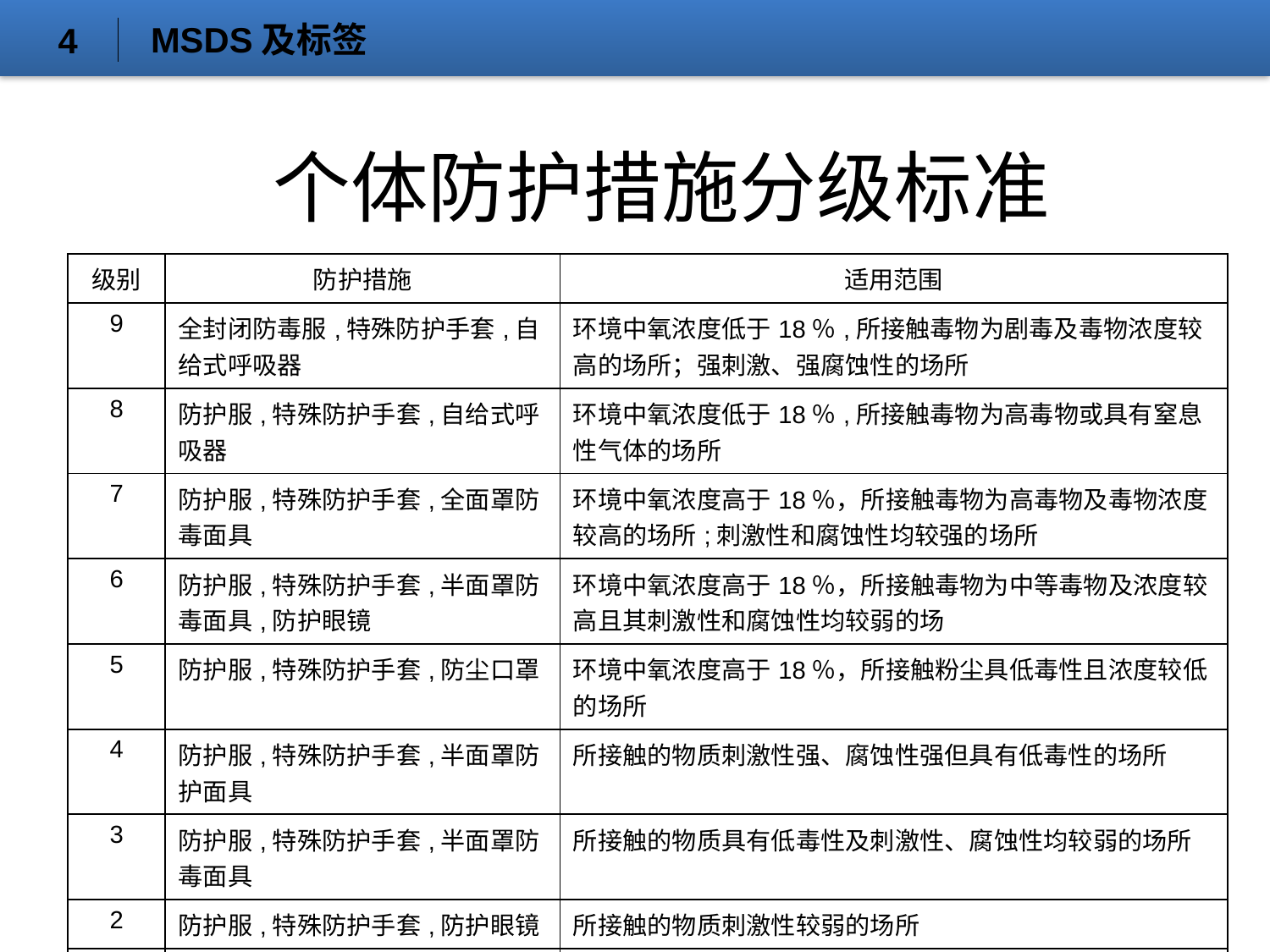

MSDS及标签
4
# 个体防护措施分级标准
| 级别 | 防护措施 | 适用范围 |
| --- | --- | --- |
| 9 | 全封闭防毒服,特殊防护手套,自给式呼吸器 | 环境中氧浓度低于18％,所接触毒物为剧毒及毒物浓度较高的场所；强刺激、强腐蚀性的场所 |
| 8 | 防护服,特殊防护手套,自给式呼吸器 | 环境中氧浓度低于18％,所接触毒物为高毒物或具有窒息性气体的场所 |
| 7 | 防护服,特殊防护手套,全面罩防毒面具 | 环境中氧浓度高于18％，所接触毒物为高毒物及毒物浓度较高的场所;刺激性和腐蚀性均较强的场所 |
| 6 | 防护服,特殊防护手套,半面罩防毒面具,防护眼镜 | 环境中氧浓度高于18％，所接触毒物为中等毒物及浓度较高且其刺激性和腐蚀性均较弱的场 |
| 5 | 防护服,特殊防护手套,防尘口罩 | 环境中氧浓度高于18％，所接触粉尘具低毒性且浓度较低的场所 |
| 4 | 防护服,特殊防护手套,半面罩防护面具 | 所接触的物质刺激性强、腐蚀性强但具有低毒性的场所 |
| 3 | 防护服,特殊防护手套,半面罩防毒面具 | 所接触的物质具有低毒性及刺激性、腐蚀性均较弱的场所 |
| 2 | 防护服,特殊防护手套,防护眼镜 | 所接触的物质刺激性较弱的场所 |
| 1 | 防护服,一般防护手套 | 所接触的物质微毒、微腐蚀性、无刺激性的场所 |